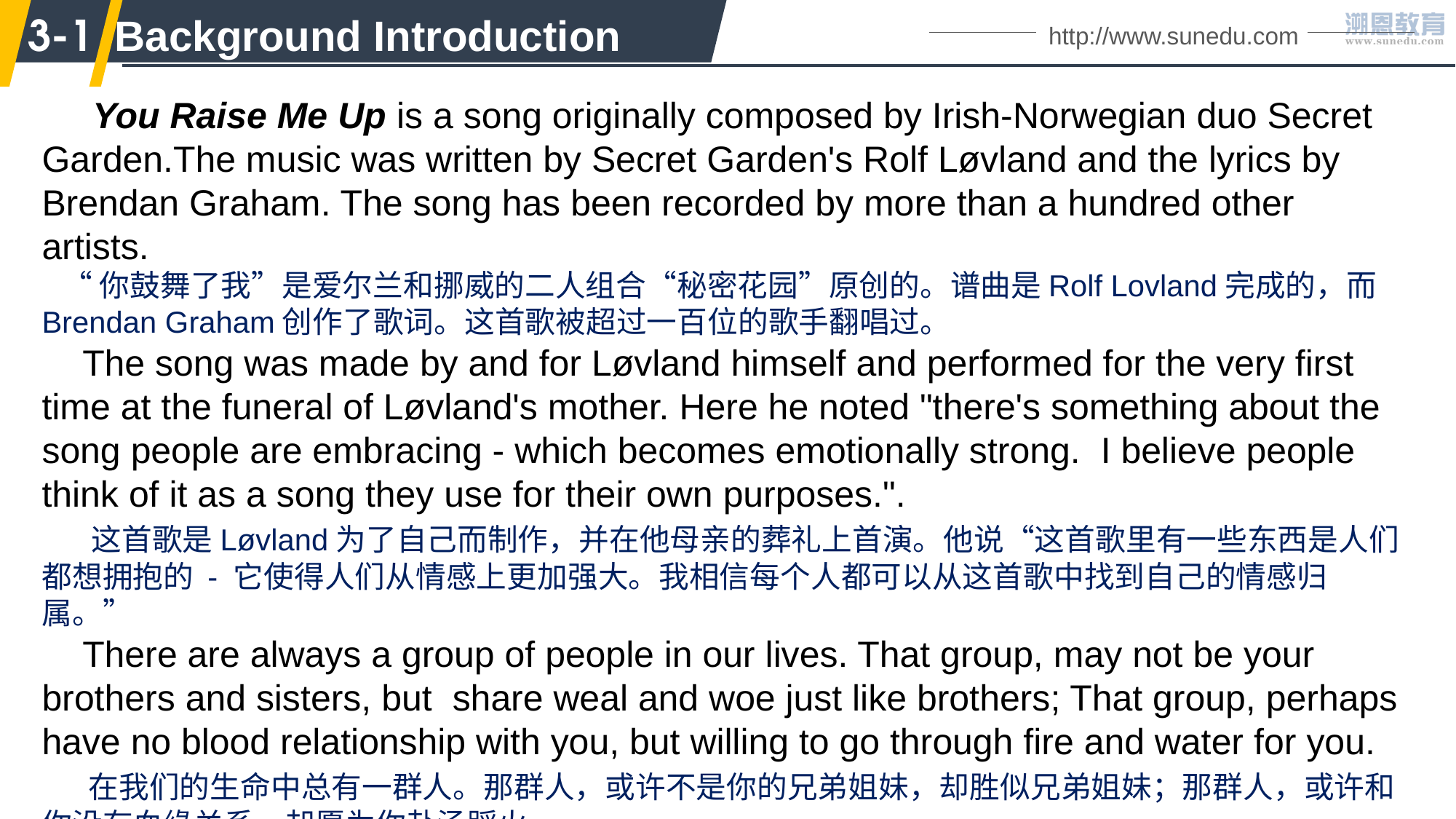

3-1
Background Introduction
http://www.sunedu.com
     You Raise Me Up is a song originally composed by Irish-Norwegian duo Secret Garden.The music was written by Secret Garden's Rolf Løvland and the lyrics by Brendan Graham. The song has been recorded by more than a hundred other artists.
   “你鼓舞了我”是爱尔兰和挪威的二人组合“秘密花园”原创的。谱曲是Rolf Lovland完成的，而Brendan Graham创作了歌词。这首歌被超过一百位的歌手翻唱过。
    The song was made by and for Løvland himself and performed for the very first time at the funeral of Løvland's mother. Here he noted "there's something about the song people are embracing - which becomes emotionally strong.  I believe people think of it as a song they use for their own purposes.".
     这首歌是Løvland为了自己而制作，并在他母亲的葬礼上首演。他说“这首歌里有一些东西是人们都想拥抱的 - 它使得人们从情感上更加强大。我相信每个人都可以从这首歌中找到自己的情感归属。”
    There are always a group of people in our lives. That group, may not be your brothers and sisters, but  share weal and woe just like brothers; That group, perhaps have no blood relationship with you, but willing to go through fire and water for you.
     在我们的生命中总有一群人。那群人，或许不是你的兄弟姐妹，却胜似兄弟姐妹；那群人，或许和你没有血缘关系，却愿为你赴汤蹈火。